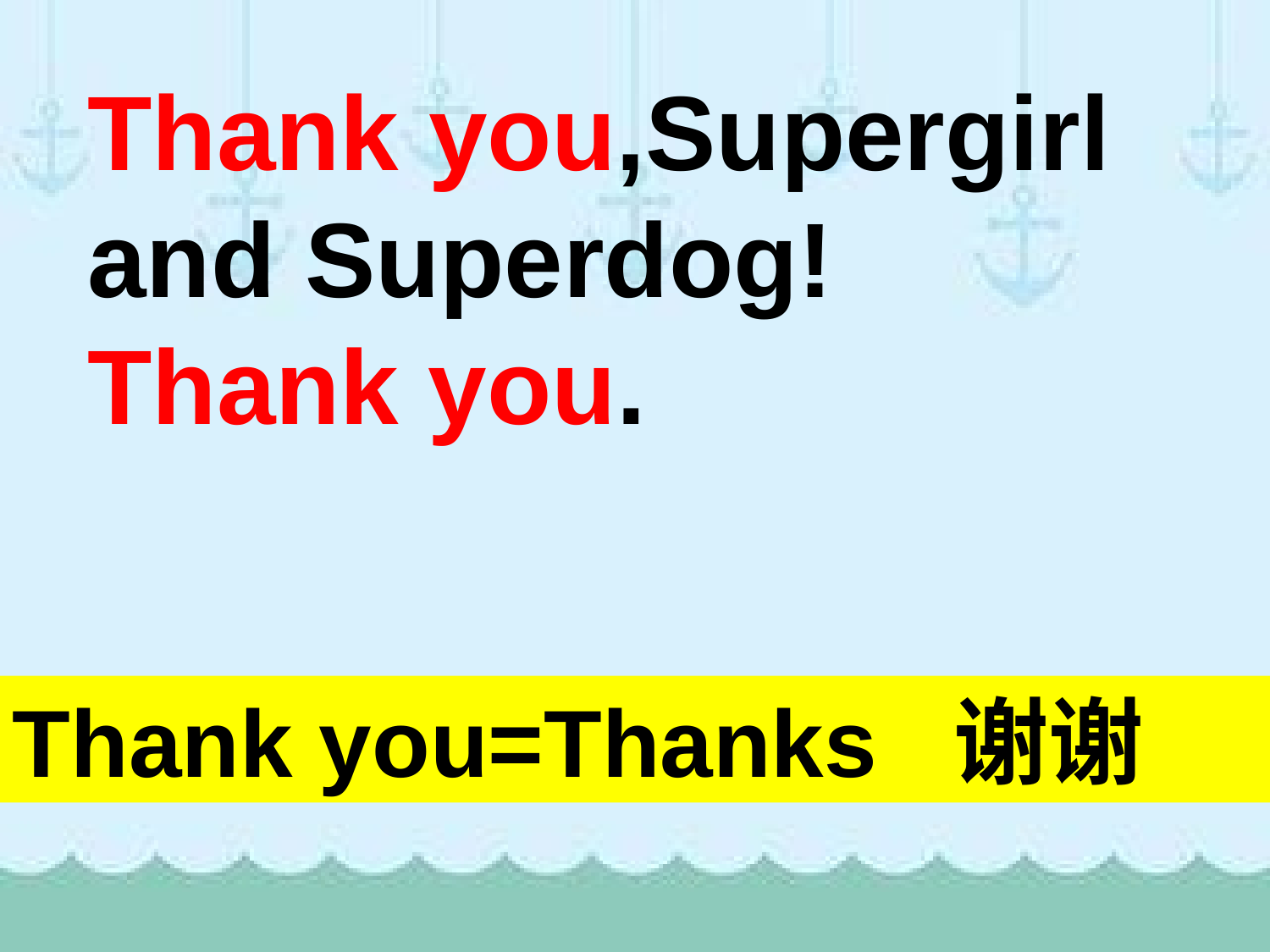

Thank you,Supergirl and Superdog!
Thank you.
Thank you=Thanks  谢谢